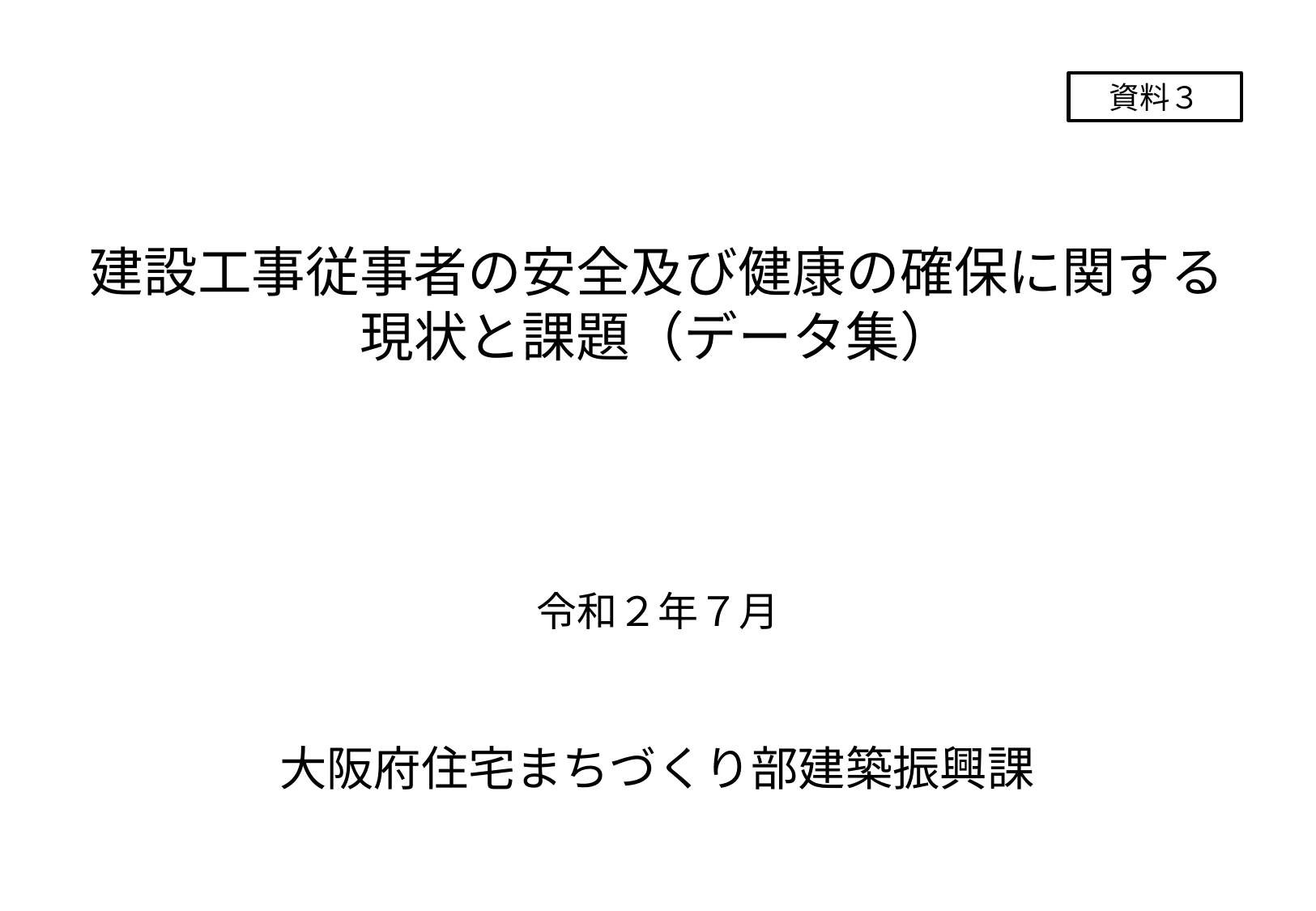

資料３
# 建設工事従事者の安全及び健康の確保に関する 現状と課題（データ集）
令和２年７月
大阪府住宅まちづくり部建築振興課